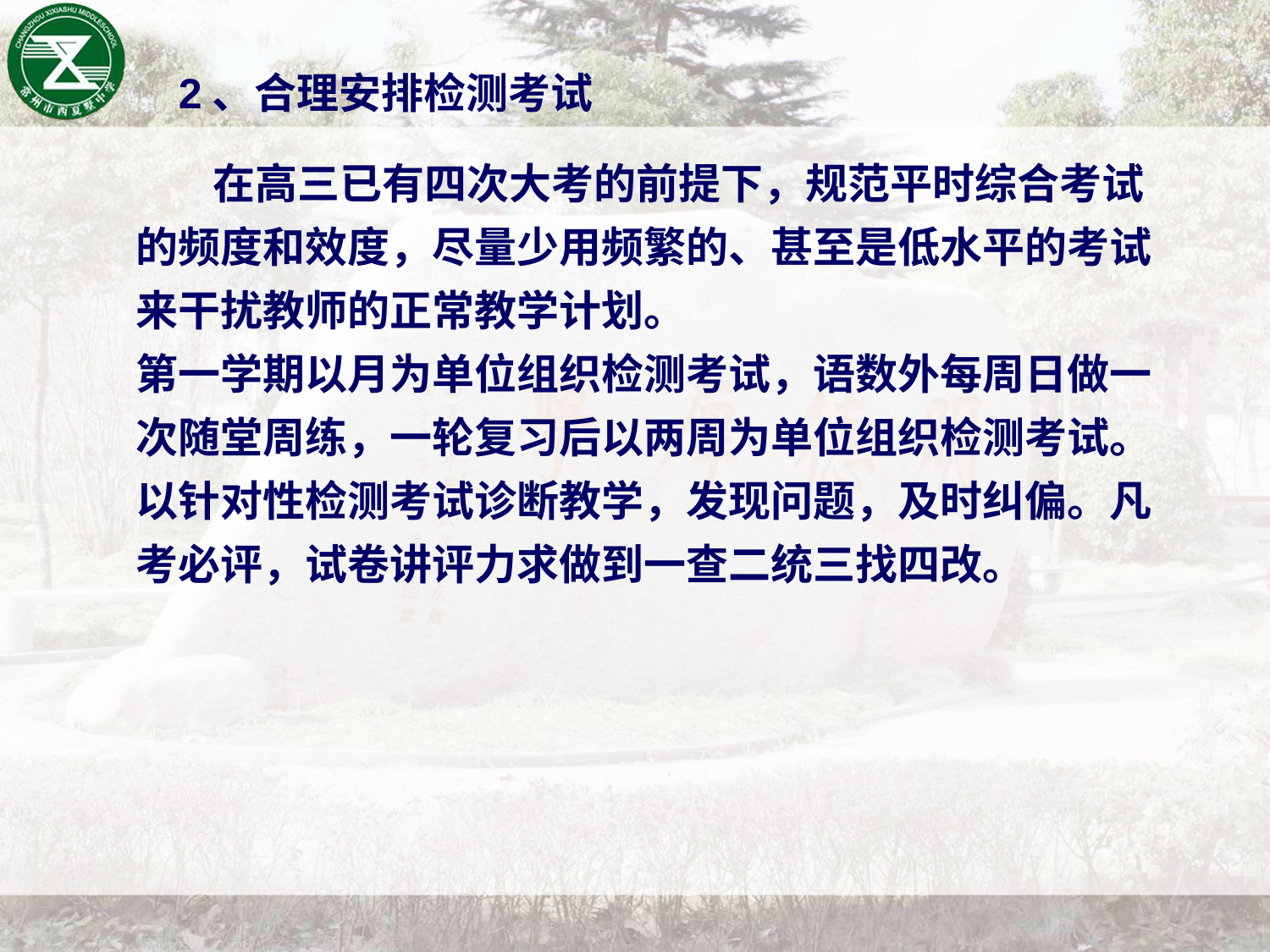

2、合理安排检测考试
       在高三已有四次大考的前提下，规范平时综合考试的频度和效度，尽量少用频繁的、甚至是低水平的考试来干扰教师的正常教学计划。
第一学期以月为单位组织检测考试，语数外每周日做一次随堂周练，一轮复习后以两周为单位组织检测考试。以针对性检测考试诊断教学，发现问题，及时纠偏。凡考必评，试卷讲评力求做到一查二统三找四改。